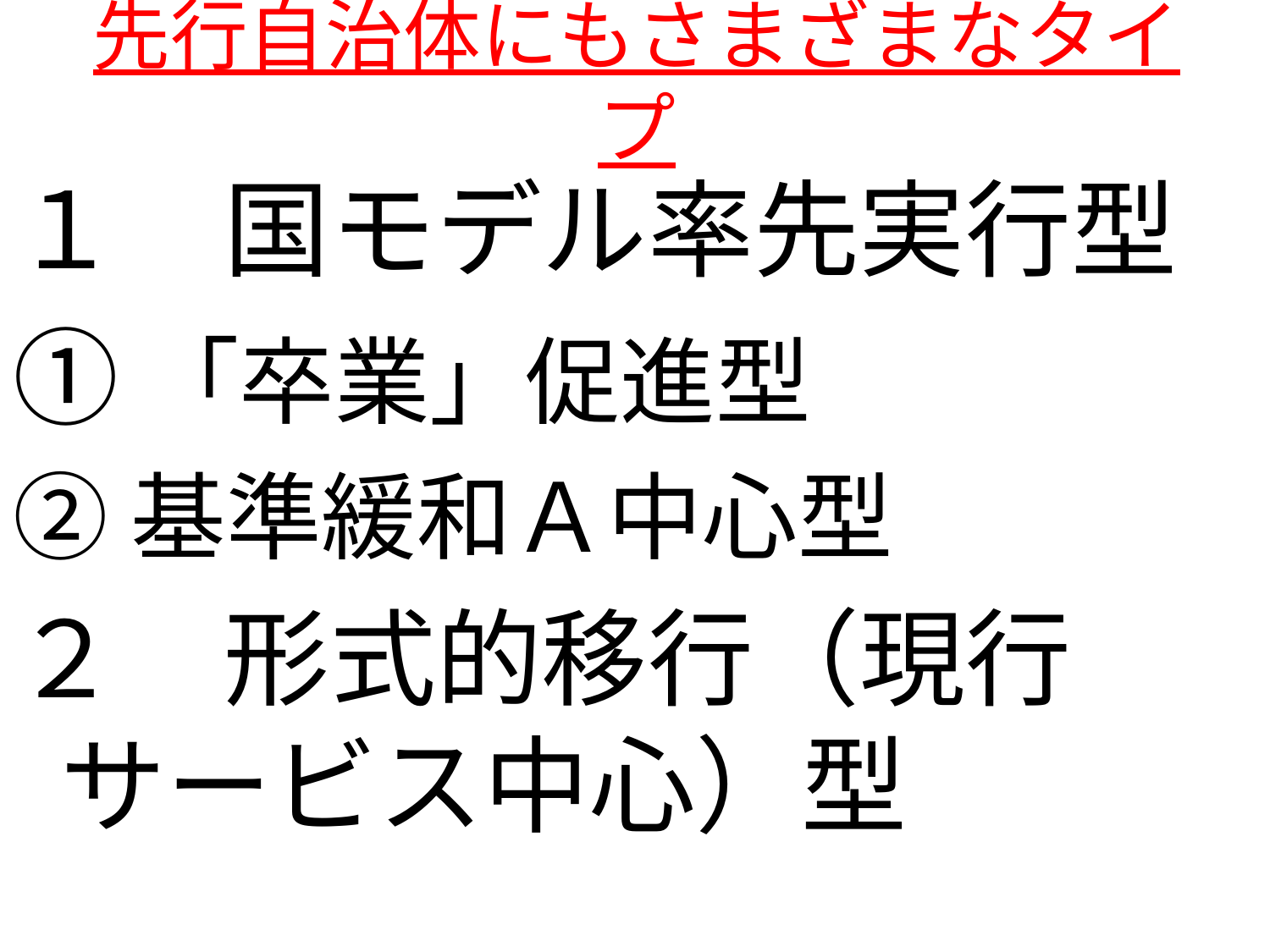

# 先行自治体にもさまざまなタイプ
１　国モデル率先実行型
①「卒業」促進型
②基準緩和Ａ中心型
２　形式的移行（現行サービス中心）型